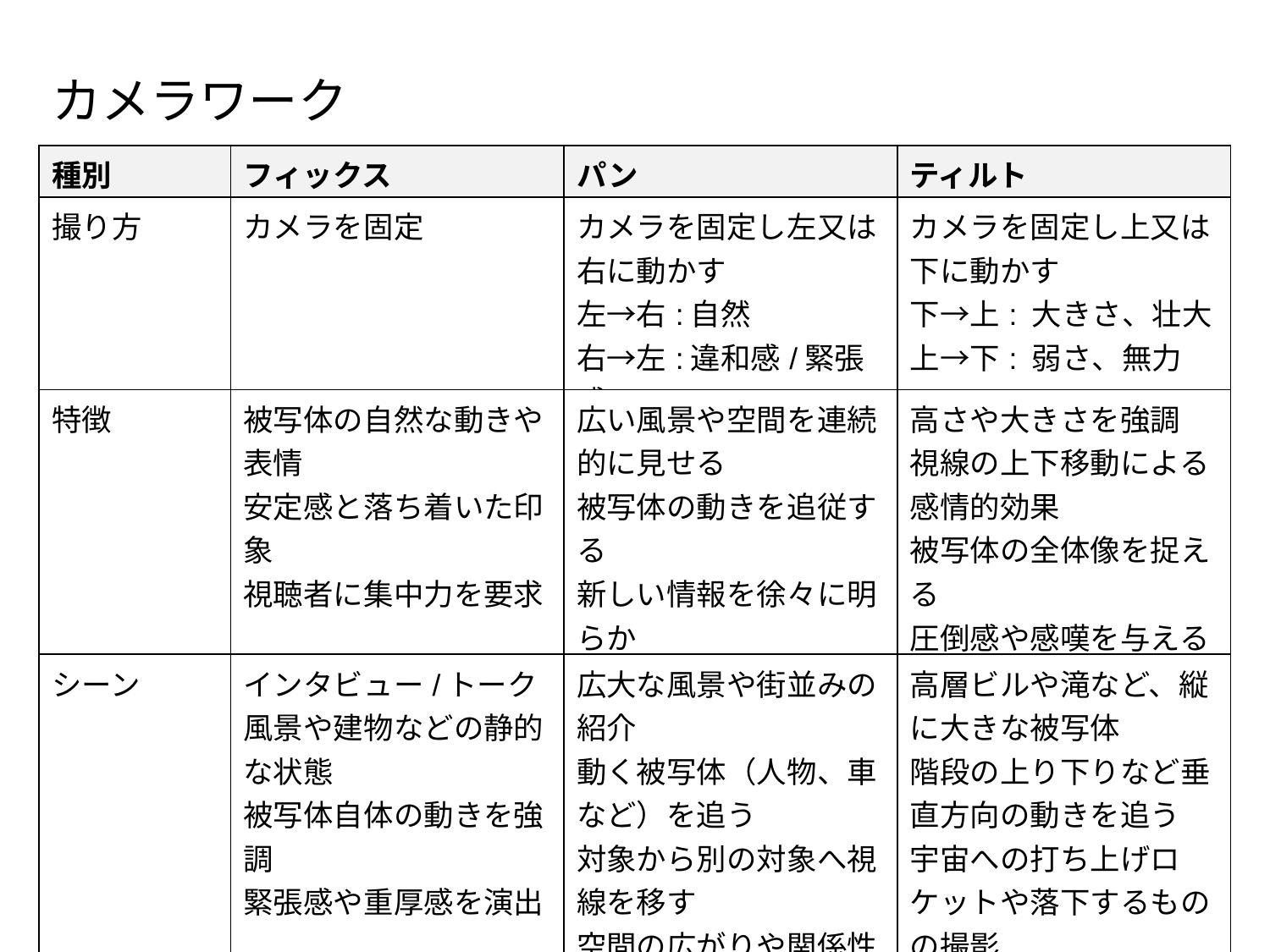

カメラワーク
| 種別 | フィックス | パン | ティルト |
| --- | --- | --- | --- |
| 撮り方 | カメラを固定 | カメラを固定し左又は右に動かす 左→右:自然 右→左:違和感/緊張感 | カメラを固定し上又は下に動かす 下→上: 大きさ、壮大 上→下: 弱さ、無力 |
| 特徴 | 被写体の自然な動きや表情 安定感と落ち着いた印象 視聴者に集中力を要求 | 広い風景や空間を連続的に見せる 被写体の動きを追従する 新しい情報を徐々に明らか 視聴者の視線を誘導 | 高さや大きさを強調 視線の上下移動による感情的効果 被写体の全体像を捉える 圧倒感や感嘆を与える |
| シーン | インタビュー/トーク 風景や建物などの静的な状態 被写体自体の動きを強調 緊張感や重厚感を演出 | 広大な風景や街並みの紹介 動く被写体（人物、車など）を追う 対象から別の対象へ視線を移す 空間の広がりや関係性を示す | 高層ビルや滝など、縦に大きな被写体 階段の上り下りなど垂直方向の動きを追う 宇宙への打ち上げロケットや落下するものの撮影 |
12